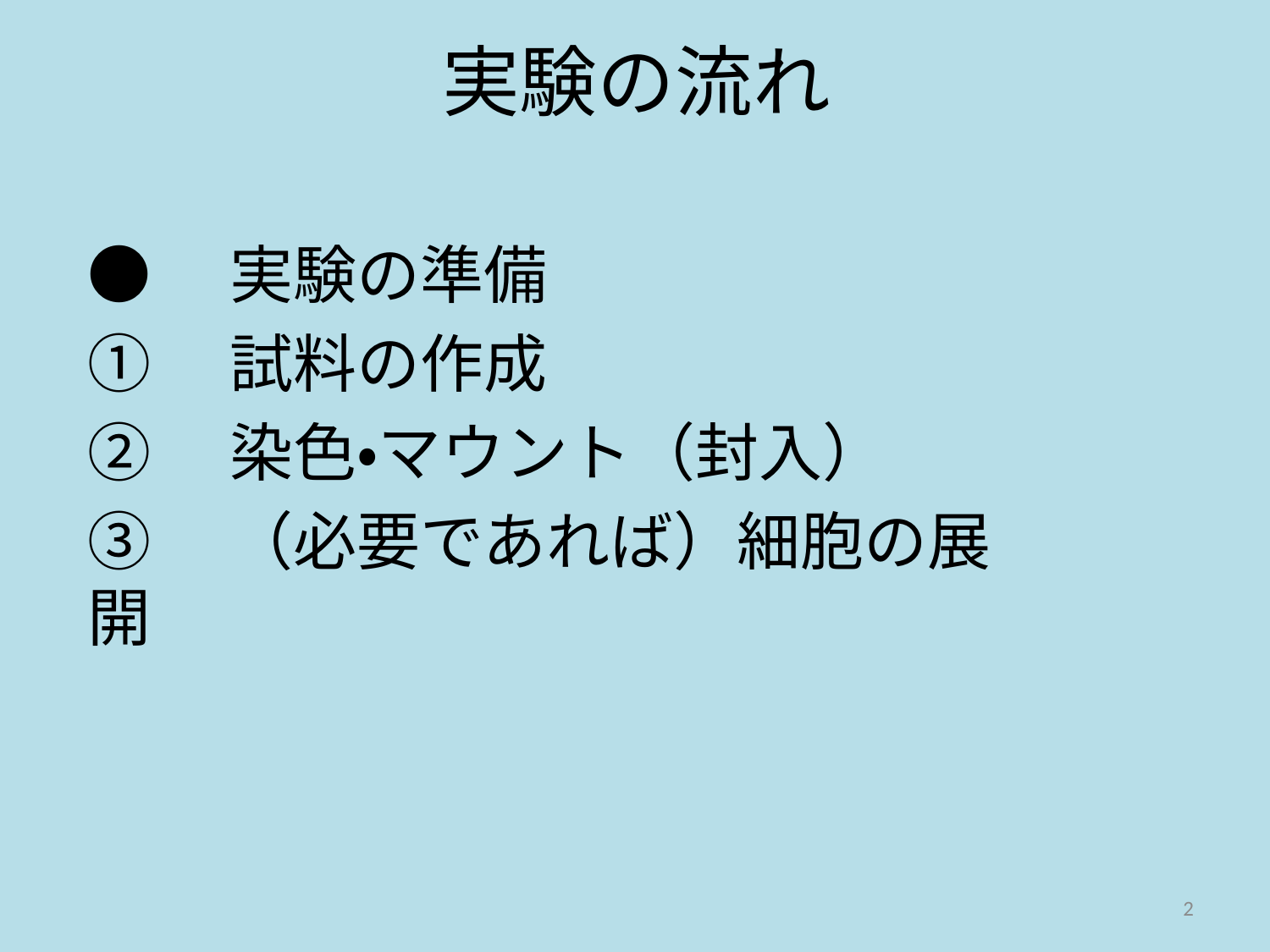

# 実験の流れ
●　実験の準備
①　試料の作成
②　染色・マウント（封入）
③　（必要であれば）細胞の展開

2